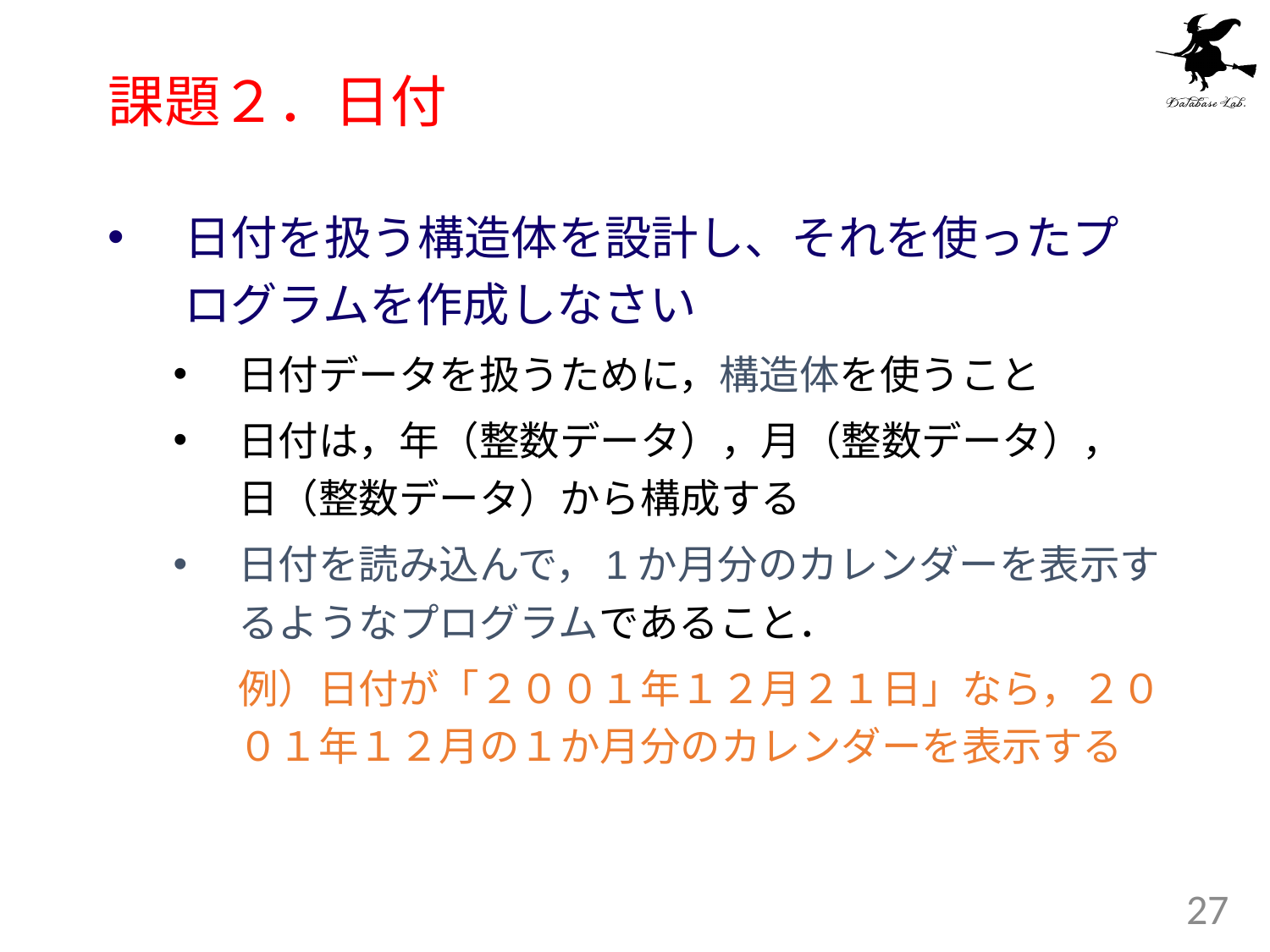

# 課題２．日付
日付を扱う構造体を設計し、それを使ったプログラムを作成しなさい
日付データを扱うために，構造体を使うこと
日付は，年（整数データ），月（整数データ），日（整数データ）から構成する
日付を読み込んで，1か月分のカレンダーを表示するようなプログラムであること．
	例）日付が「２００１年１２月２１日」なら，２００１年１２月の１か月分のカレンダーを表示する

27